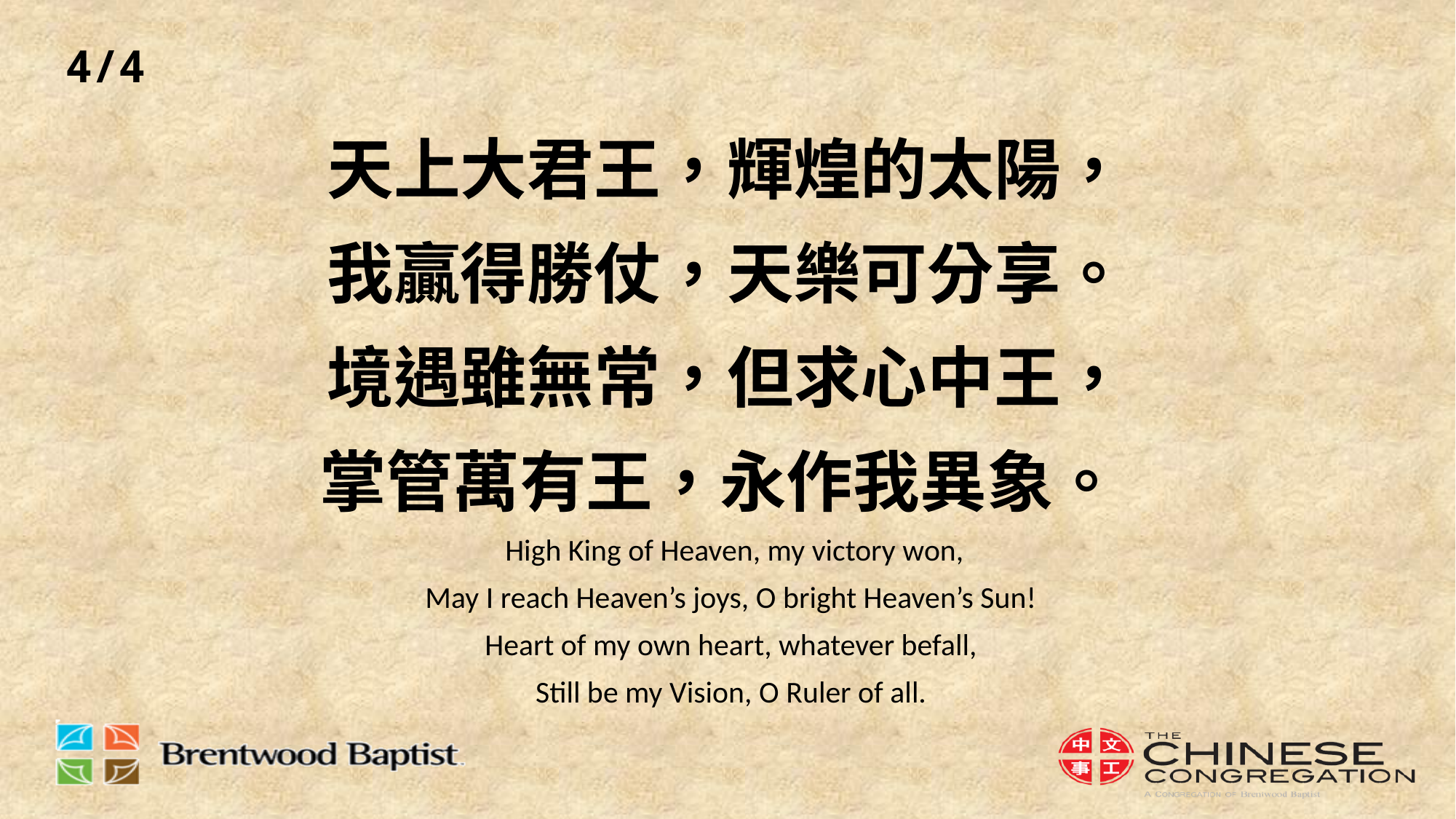

4/4
# 天上大君王，輝煌的太陽， 我贏得勝仗，天樂可分享。 境遇雖無常，但求心中王， 掌管萬有王，永作我異象。 High King of Heaven, my victory won, May I reach Heaven’s joys, O bright Heaven’s Sun! Heart of my own heart, whatever befall, Still be my Vision, O Ruler of all.